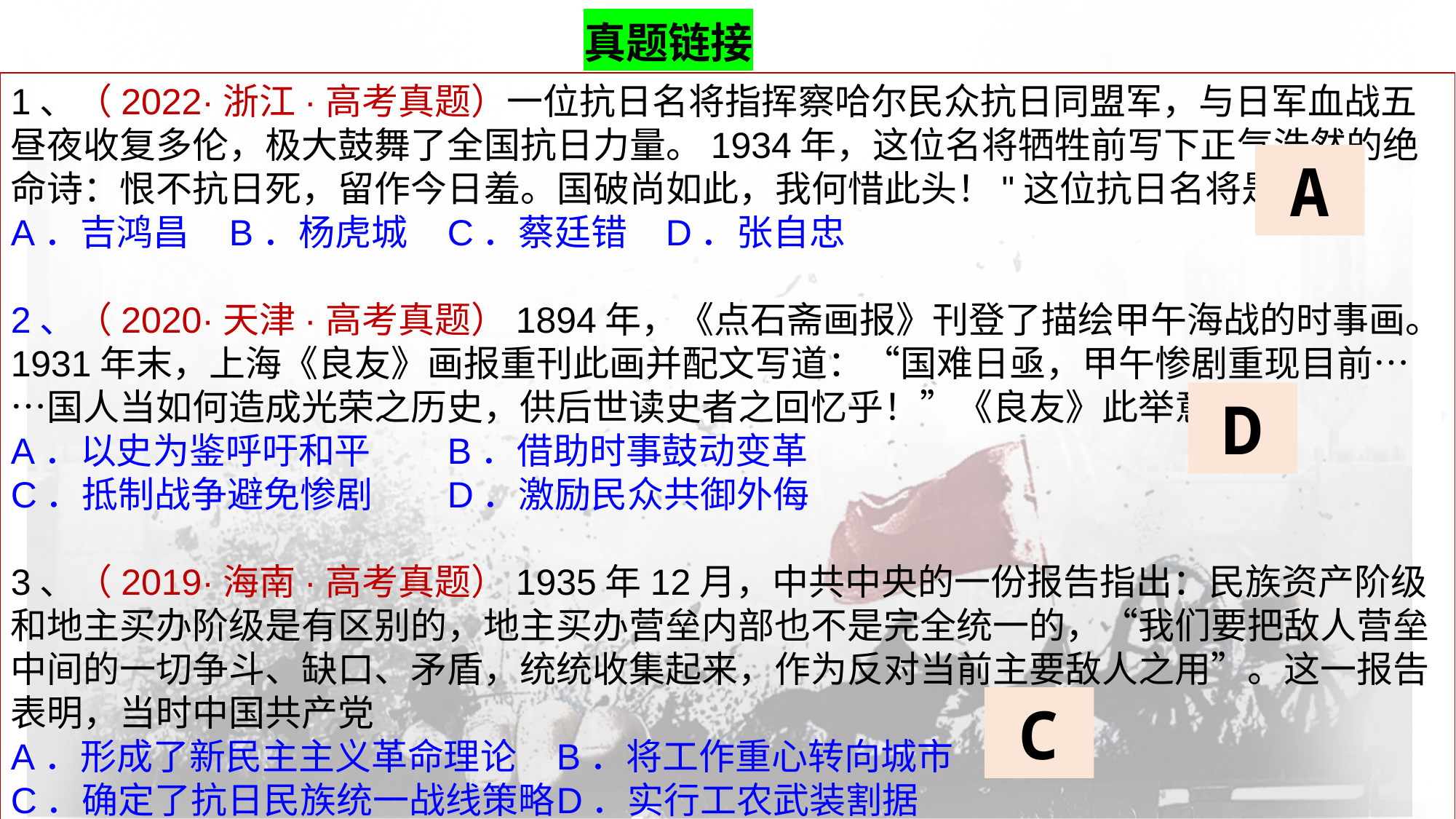

真题链接
1、（2022·浙江·高考真题）一位抗日名将指挥察哈尔民众抗日同盟军，与日军血战五昼夜收复多伦，极大鼓舞了全国抗日力量。1934年，这位名将牺牲前写下正气浩然的绝命诗：恨不抗日死，留作今日羞。国破尚如此，我何惜此头！"这位抗日名将是
A．吉鸿昌	B．杨虎城	C．蔡廷错	D．张自忠

2、（2020·天津·高考真题）1894年，《点石斋画报》刊登了描绘甲午海战的时事画。1931年末，上海《良友》画报重刊此画并配文写道：“国难日亟，甲午惨剧重现目前……国人当如何造成光荣之历史，供后世读史者之回忆乎！”《良友》此举意在
A．以史为鉴呼吁和平	B．借助时事鼓动变革
C．抵制战争避免惨剧	D．激励民众共御外侮

3、（2019·海南·高考真题）1935年12月，中共中央的一份报告指出：民族资产阶级和地主买办阶级是有区别的，地主买办营垒内部也不是完全统一的，“我们要把敌人营垒中间的一切争斗、缺口、矛盾，统统收集起来，作为反对当前主要敌人之用”。这一报告表明，当时中国共产党
A．形成了新民主主义革命理论	B．将工作重心转向城市
C．确定了抗日民族统一战线策略	D．实行工农武装割据
A
D
C